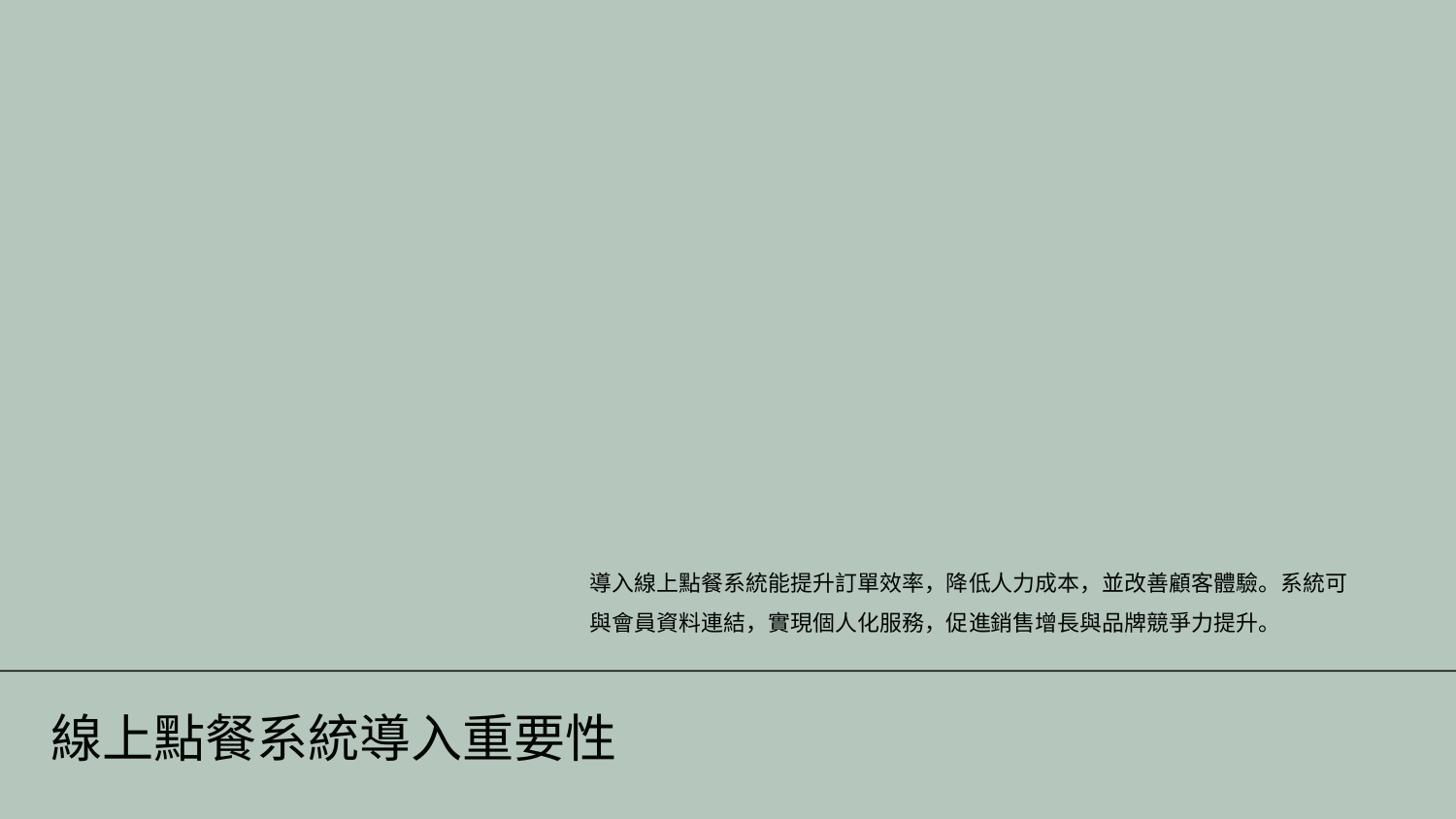

導入線上點餐系統能提升訂單效率，降低人力成本，並改善顧客體驗。系統可與會員資料連結，實現個人化服務，促進銷售增長與品牌競爭力提升。
# 線上點餐系統導入重要性